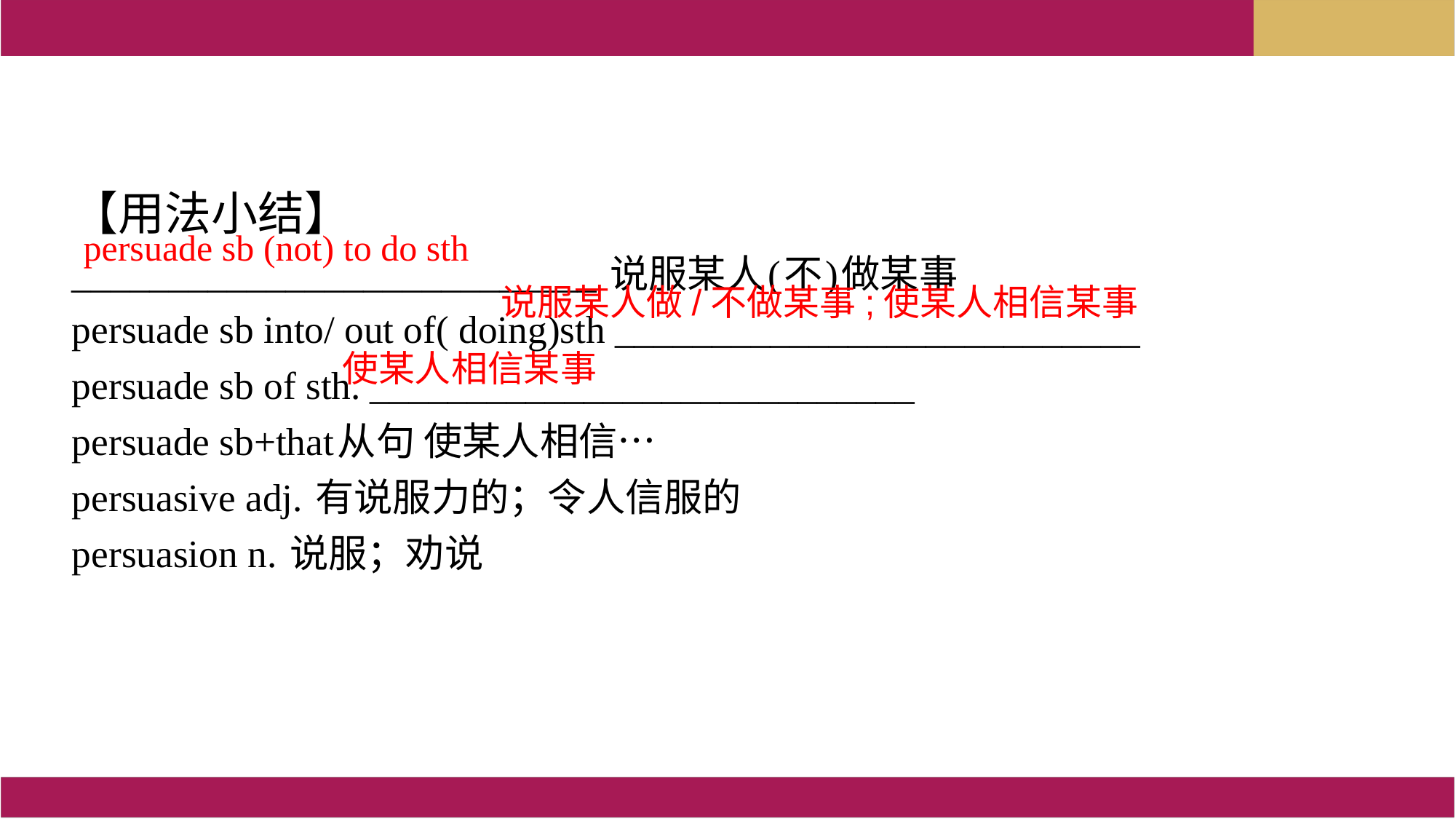

【用法小结】
___________________________ 说服某人(不)做某事
persuade sb into/ out of( doing)sth ___________________________
persuade sb of sth. ____________________________
persuade sb+that从句 使某人相信…
persuasive adj. 有说服力的；令人信服的
persuasion n. 说服；劝说

persuade sb (not) to do sth
说服某人做/不做某事;使某人相信某事
使某人相信某事